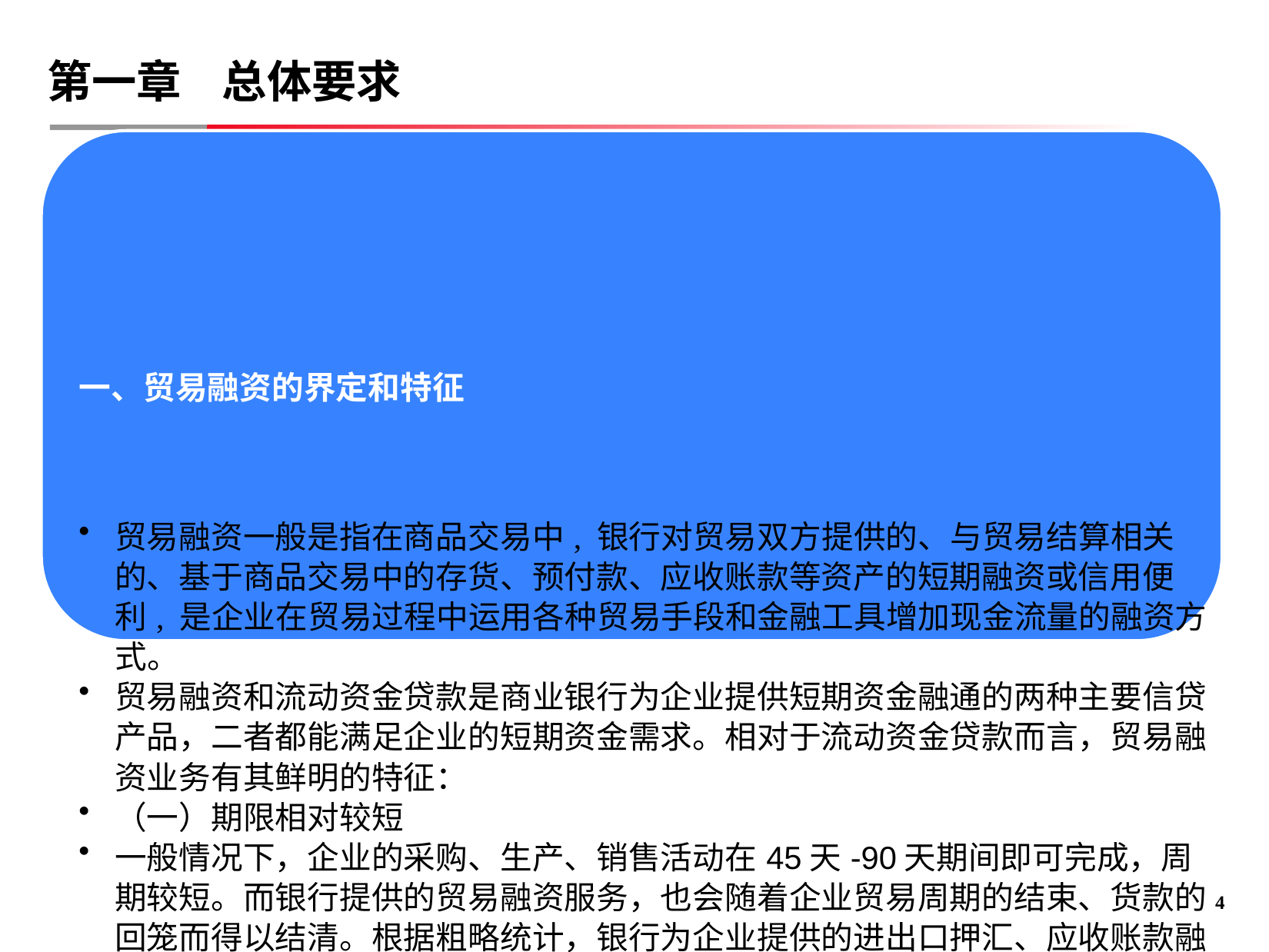

# 第一章    总体要求
一、贸易融资的界定和特征
贸易融资和流动资金贷款是商业银行为企业提供短期资金融通的两种主要信贷产品，二者都能满足企业的短期资金需求。相对于流动资金贷款而言，贸易融资业务有其鲜明的特征：
贸易融资一般是指在商品交易中, 银行对贸易双方提供的、与贸易结算相关的、基于商品交易中的存货、预付款、应收账款等资产的短期融资或信用便利, 是企业在贸易过程中运用各种贸易手段和金融工具增加现金流量的融资方式。
（一）期限相对较短
4